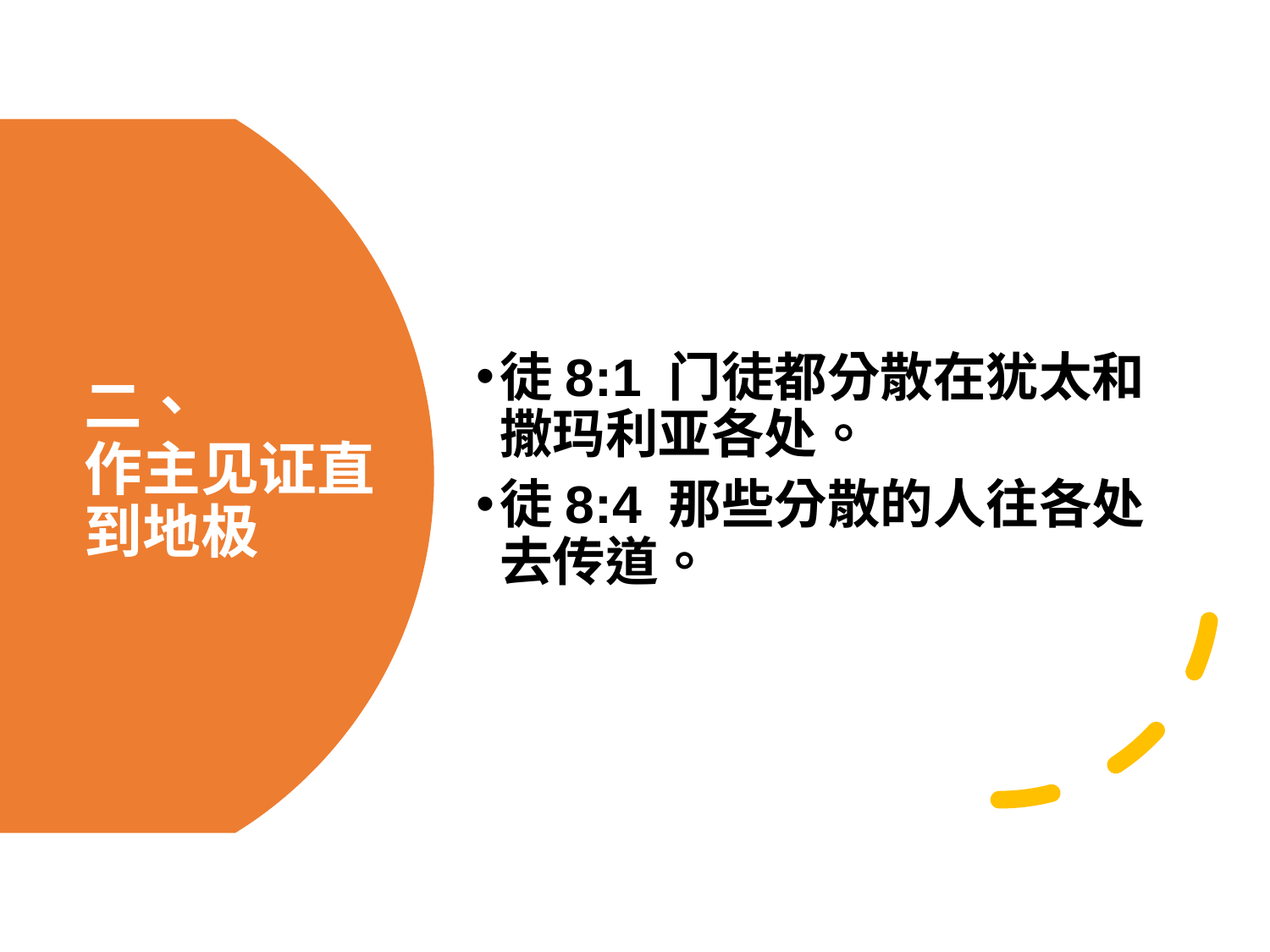

徒8:1 门徒都分散在犹太和撒玛利亚各处。
徒8:4 那些分散的人往各处去传道。
# 二、 作主见证直到地极